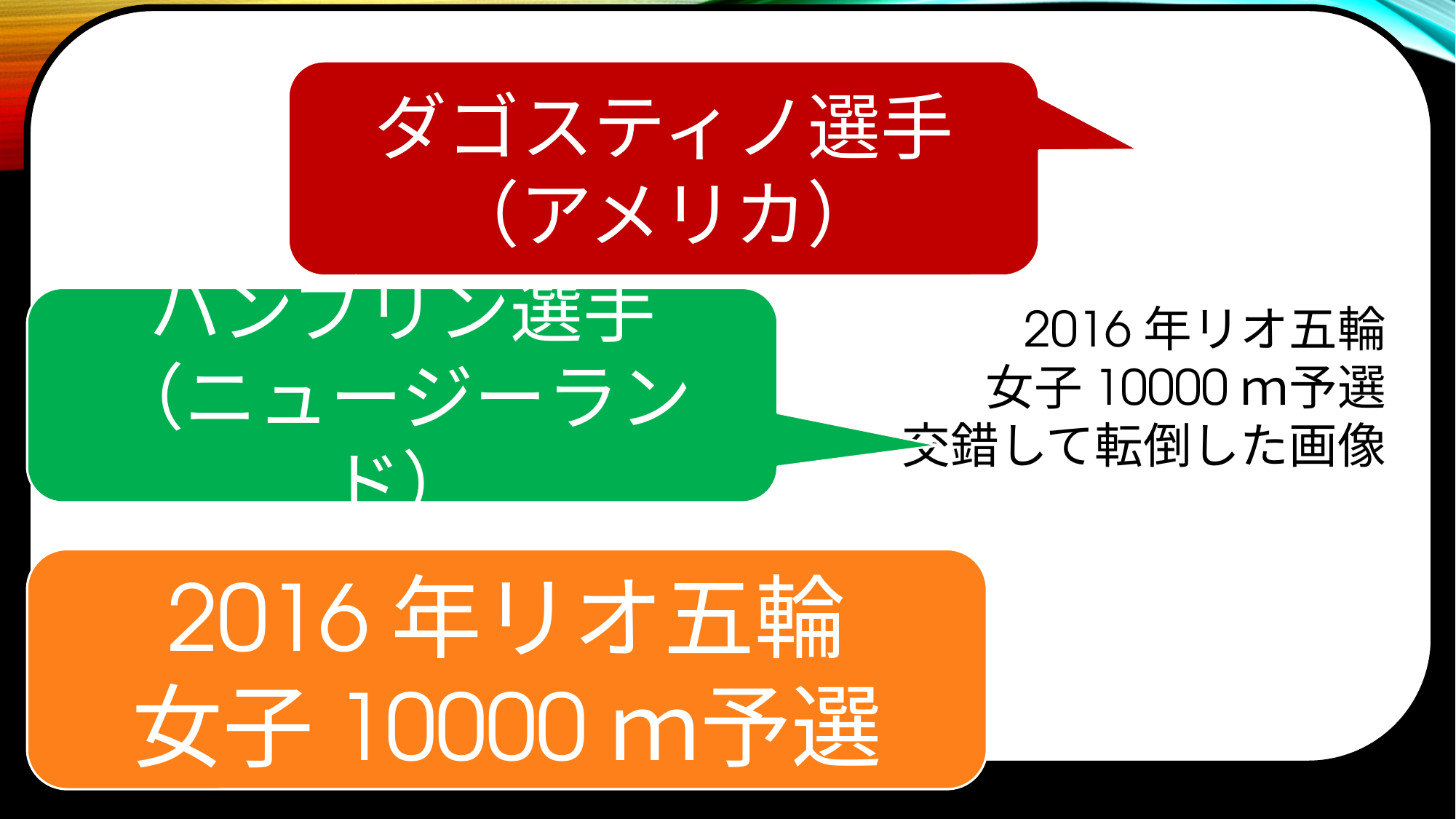

2016年リオ五輪
女子10000ｍ予選
交錯して転倒した画像
ダゴスティノ選手
（アメリカ）
#

ハンブリン選手
（ニュージーランド）
2016年リオ五輪
女子10000ｍ予選